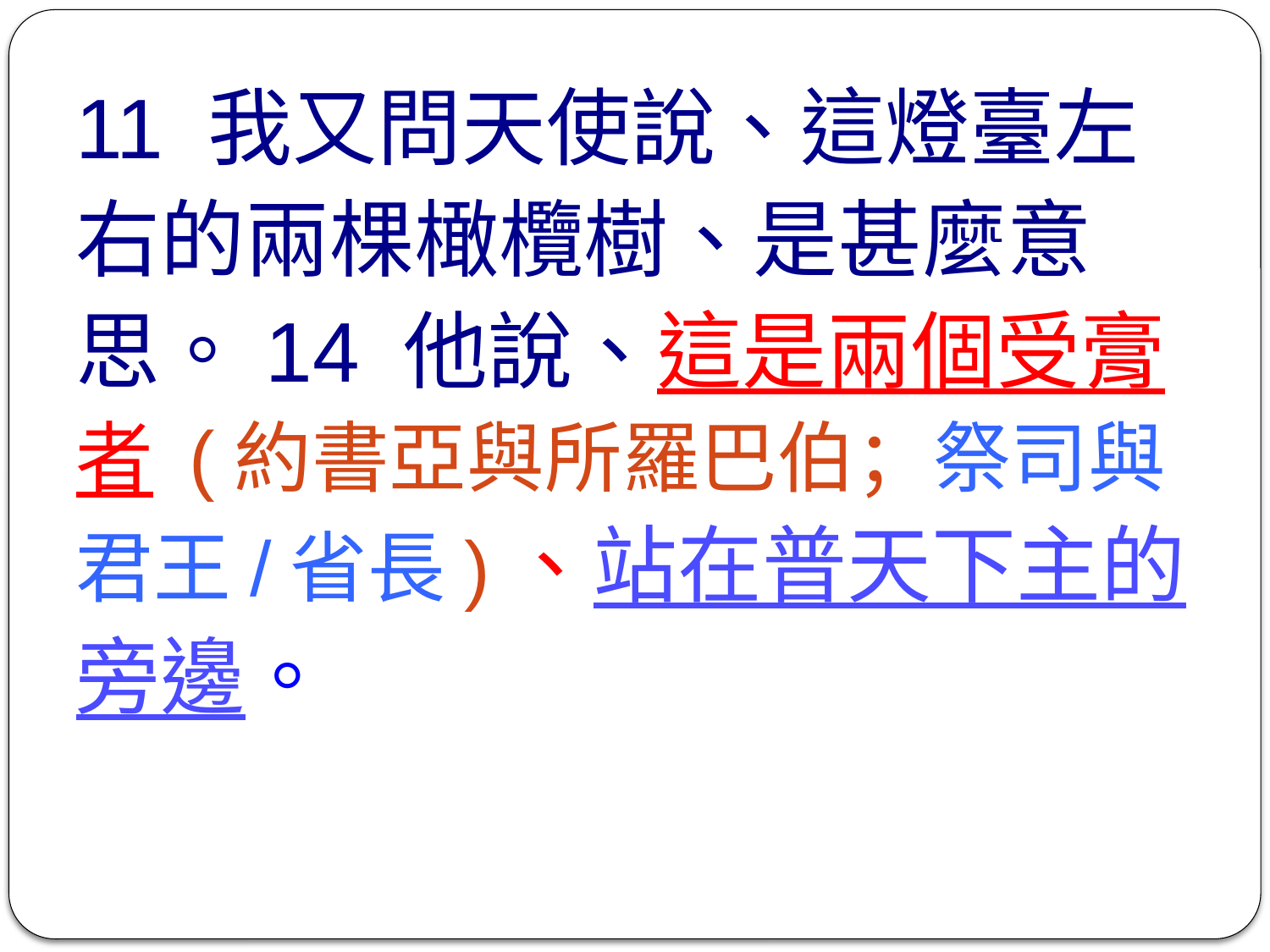

11 我又問天使說、這燈臺左右的兩棵橄欖樹、是甚麼意思。14 他說、這是兩個受膏者 (約書亞與所羅巴伯；祭司與君王/省長)、站在普天下主的旁邊。